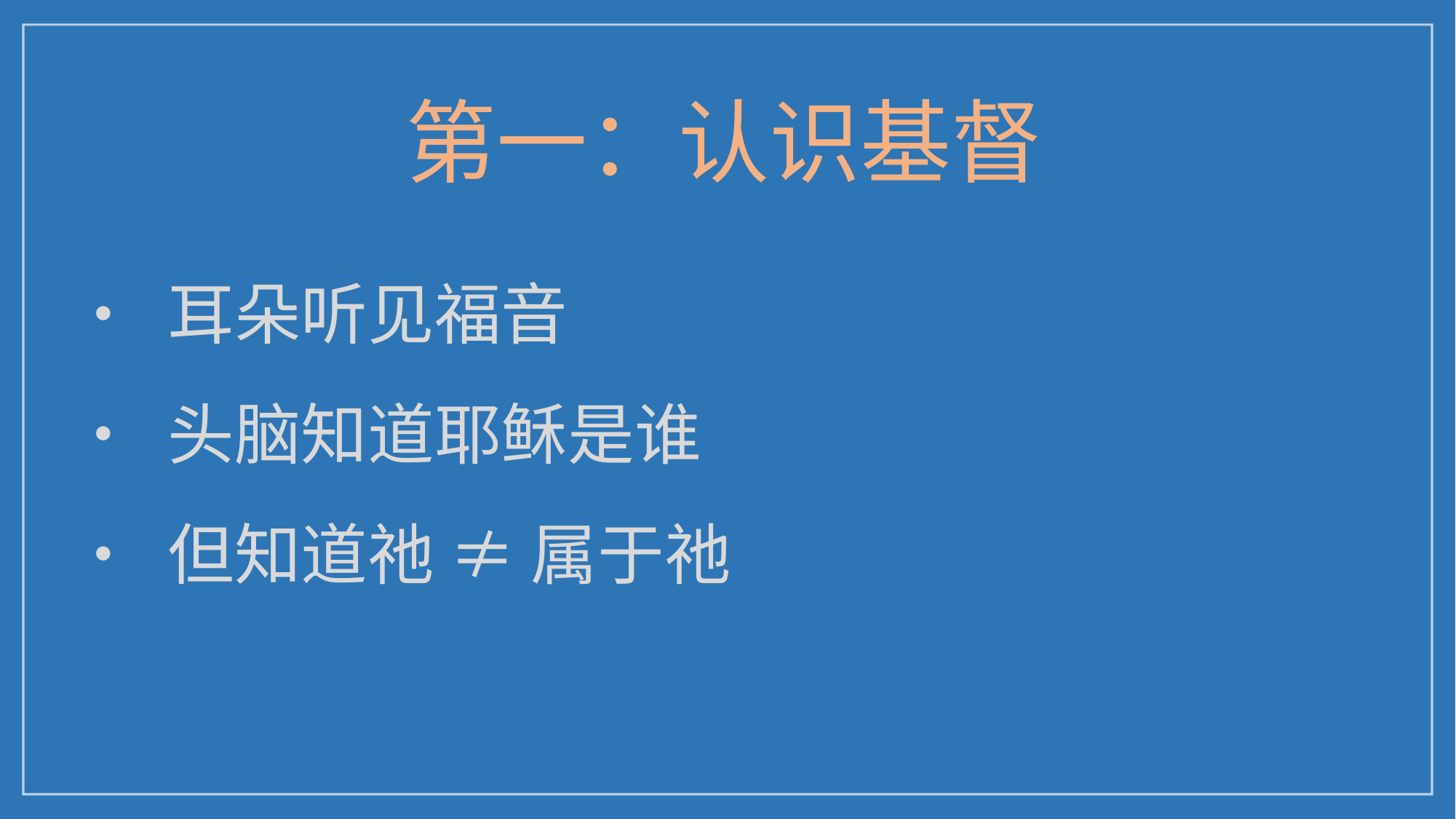

第一：认识基督
• 耳朵听见福音
• 头脑知道耶稣是谁
• 但知道祂 ≠ 属于祂